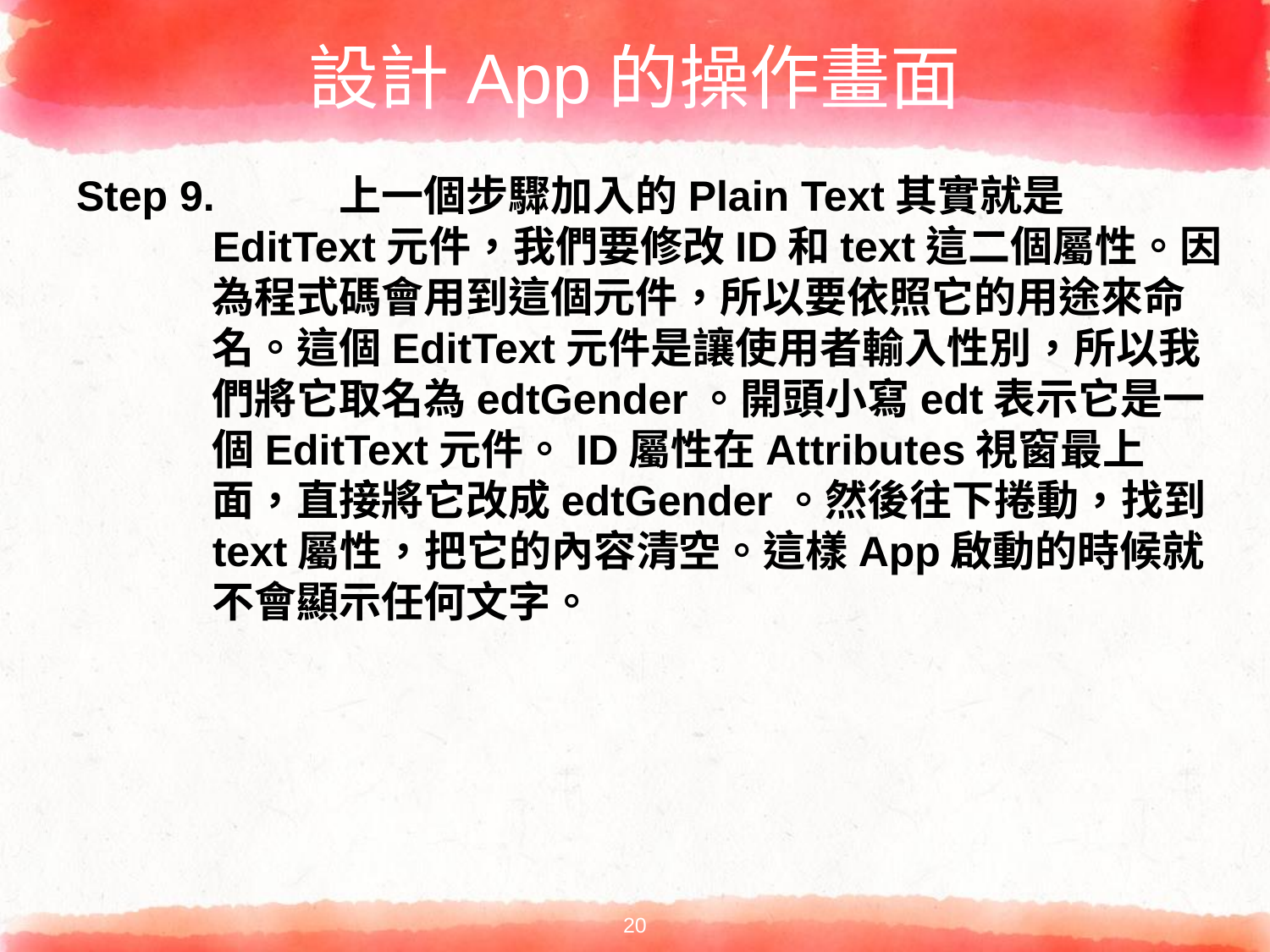

# 設計App的操作畫面
Step 9.	上一個步驟加入的Plain Text其實就是EditText元件，我們要修改ID和text這二個屬性。因為程式碼會用到這個元件，所以要依照它的用途來命名。這個EditText元件是讓使用者輸入性別，所以我們將它取名為edtGender。開頭小寫edt表示它是一個EditText元件。ID屬性在Attributes視窗最上面，直接將它改成edtGender。然後往下捲動，找到text屬性，把它的內容清空。這樣App啟動的時候就不會顯示任何文字。
20